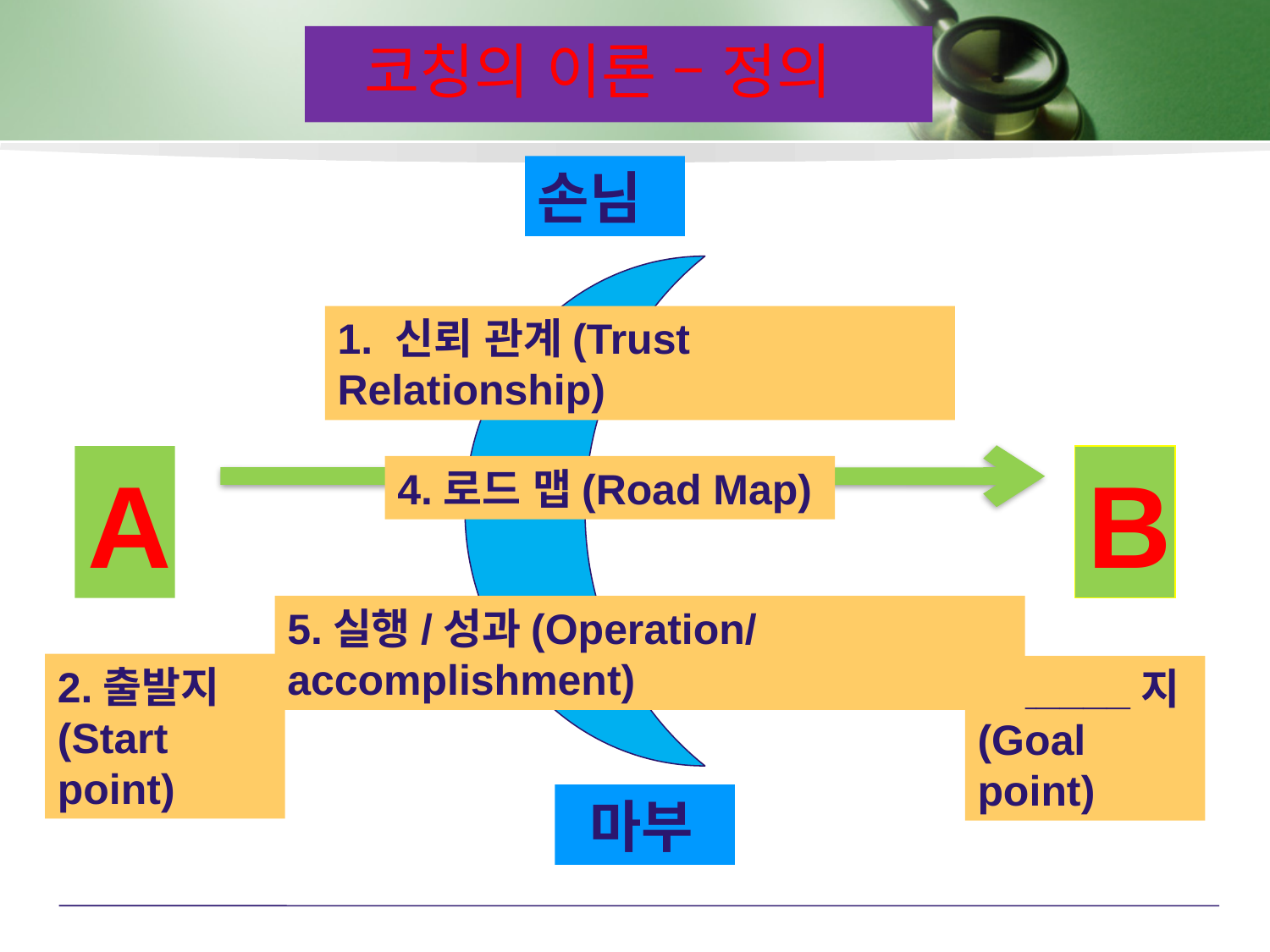

코칭의 이론 – 정의
손님

1. 신뢰 관계(Trust Relationship)
A
B
4.로드 맵(Road Map)
5.실행/성과(Operation/accomplishment)
2.출발지
(Start point)
3._____지
(Goal point)
 마부